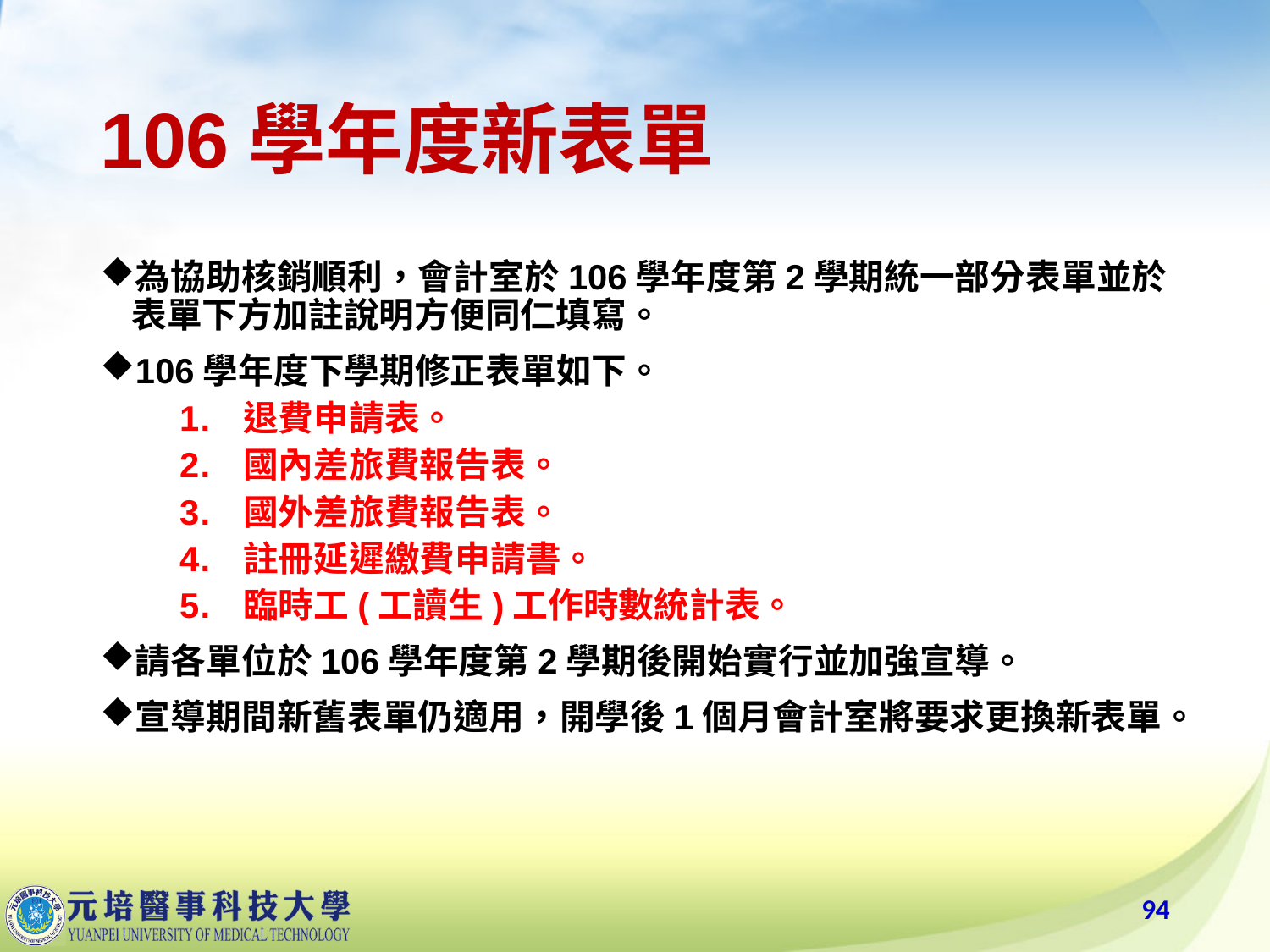

# 106學年度新表單
為協助核銷順利，會計室於106學年度第2學期統一部分表單並於表單下方加註說明方便同仁填寫。
106學年度下學期修正表單如下。
退費申請表。
國內差旅費報告表。
國外差旅費報告表。
註冊延遲繳費申請書。
臨時工(工讀生)工作時數統計表。
請各單位於106學年度第2學期後開始實行並加強宣導。
宣導期間新舊表單仍適用，開學後1個月會計室將要求更換新表單。

94